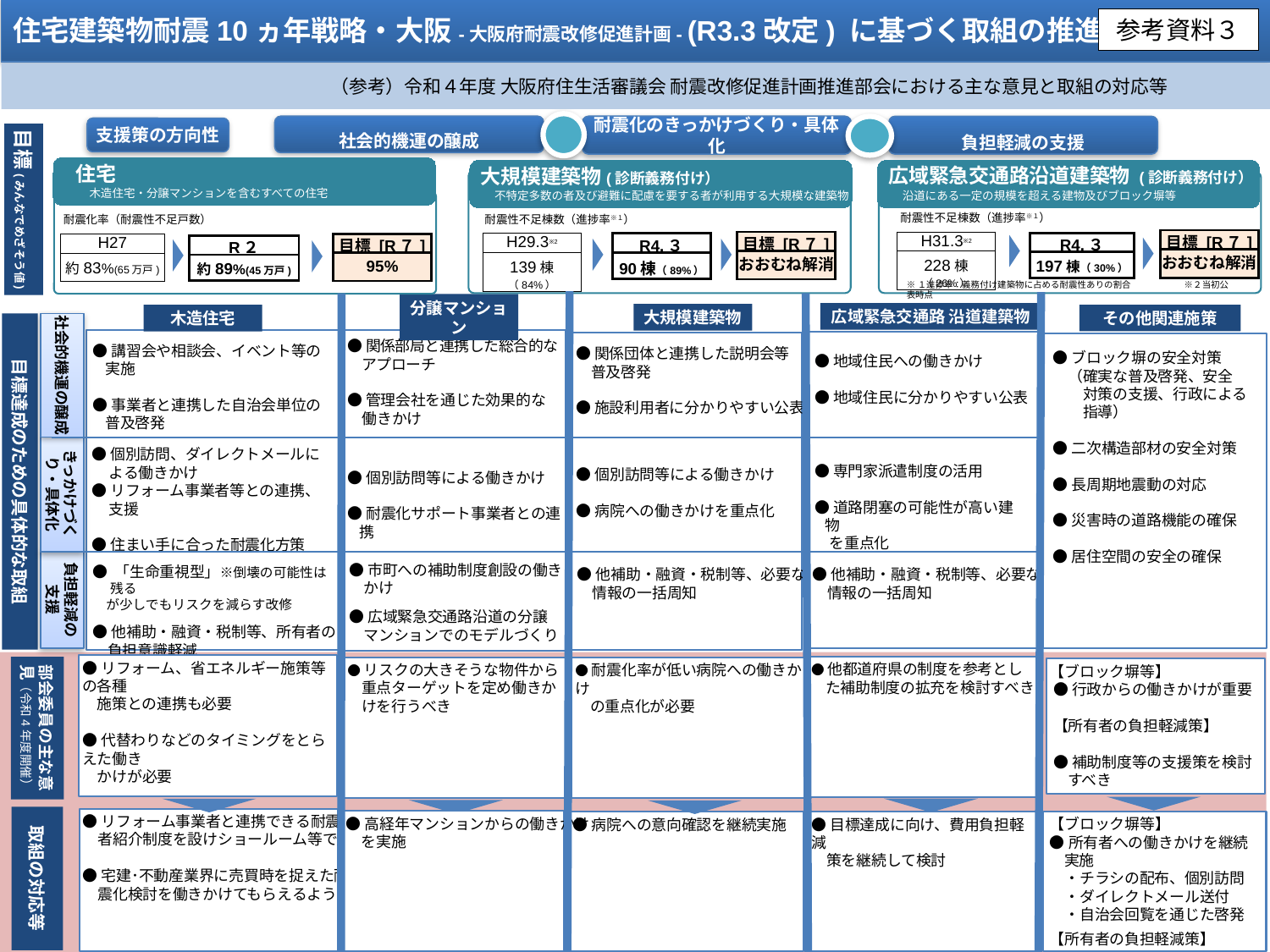

住宅建築物耐震10ヵ年戦略・大阪-大阪府耐震改修促進計画- (R3.3改定) に基づく取組の推進
参考資料３
（参考）令和４年度 大阪府住生活審議会 耐震改修促進計画推進部会における主な意見と取組の対応等

社会的機運の醸成
耐震化のきっかけづくり・具体化
負担軽減の支援

支援策の方向性
目標(みんなでめざそう値)

住宅
　木造住宅・分譲マンションを含むすべての住宅
広域緊急交通路沿道建築物 (診断義務付け）
　沿道にある一定の規模を超える建物及びブロック塀等
大規模建築物(診断義務付け）
　不特定多数の者及び避難に配慮を要する者が利用する大規模な建築物

耐震性不足棟数（進捗率※１）
耐震性不足棟数（進捗率※１）
耐震化率（耐震性不足戸数）
| 目標 [R７] |
| --- |
| おおむね解消 |
| 目標 [R７] |
| --- |
| おおむね解消 |
| H31.3※2 |
| --- |
| 228棟（26%） |
| R4.３ |
| --- |
| 197棟（30%） |
| H29.3※2 |
| --- |
| 139棟（84%） |
| R4.３ |
| --- |
| 90棟（89%） |
| 目標 [R７] |
| --- |
| 95% |
| H27 |
| --- |
| 約83%(65万戸) |

| R２ |
| --- |
| 約89%(45万戸) |

※１進捗率：義務付け建築物に占める耐震性ありの割合　　　　　　※２当初公表時点
広域緊急交通路 沿道建築物
分譲マンション
大規模建築物
その他関連施策
木造住宅
社会的機運の醸成
目標達成のための具体的な取組

●関係部局と連携した総合的な
　アプローチ

●管理会社を通じた効果的な
　働きかけ

●講習会や相談会、イベント等の実施

●事業者と連携した自治会単位の普及啓発
●関係団体と連携した説明会等
　普及啓発

●施設利用者に分かりやすい公表
●ブロック塀の安全対策
　（確実な普及啓発、安全
　　対策の支援、行政による
　　指導）

●二次構造部材の安全対策

●長周期地震動の対応

●災害時の道路機能の確保

●居住空間の安全の確保
●地域住民への働きかけ

●地域住民に分かりやすい公表
きっかけづくり・具体化
●個別訪問、ダイレクトメールによる働きかけ
●リフォーム事業者等との連携、支援

●住まい手に合った耐震化方策
●専門家派遣制度の活用

●道路閉塞の可能性が高い建物
　を重点化
●個別訪問等による働きかけ

●病院への働きかけを重点化
●個別訪問等による働きかけ

●耐震化サポート事業者との連携
負担軽減の
支援
● 「生命重視型」※倒壊の可能性は残る
　が少しでもリスクを減らす改修

●他補助・融資・税制等、所有者の
　負担意識軽減
●市町への補助制度創設の働き
　かけ

●広域緊急交通路沿道の分譲
　マンションでのモデルづくり
●他補助・融資・税制等、必要な
　情報の一括周知
●他補助・融資・税制等、必要な
　情報の一括周知

●リフォーム、省エネルギー施策等の各種
　施策との連携も必要

●代替わりなどのタイミングをとらえた働き
　かけが必要

●他都道府県の制度を参考とした補助制度の拡充を検討すべき
部会委員の主な意見（令和4年度開催）
●リスクの大きそうな物件から重点ターゲットを定め働きかけを行うべき
●耐震化率が低い病院への働きかけ
　の重点化が必要

【ブロック塀等】
●行政からの働きかけが重要

【所有者の負担軽減策】
●補助制度等の支援策を検討すべき

取組の対応等
●リフォーム事業者と連携できる耐震事業
　者紹介制度を設けショールーム等で周知

●宅建･不動産業界に売買時を捉えた耐
　震化検討を働きかけてもらえるよう依頼

●高経年マンションからの働きかけ
　を実施

【ブロック塀等】
●所有者への働きかけを継続実施
　・チラシの配布、個別訪問
　・ダイレクトメール送付
　・自治会回覧を通じた啓発

【所有者の負担軽減策】
●有効な支援策を検討

●目標達成に向け、費用負担軽減
　策を継続して検討
●病院への意向確認を継続実施